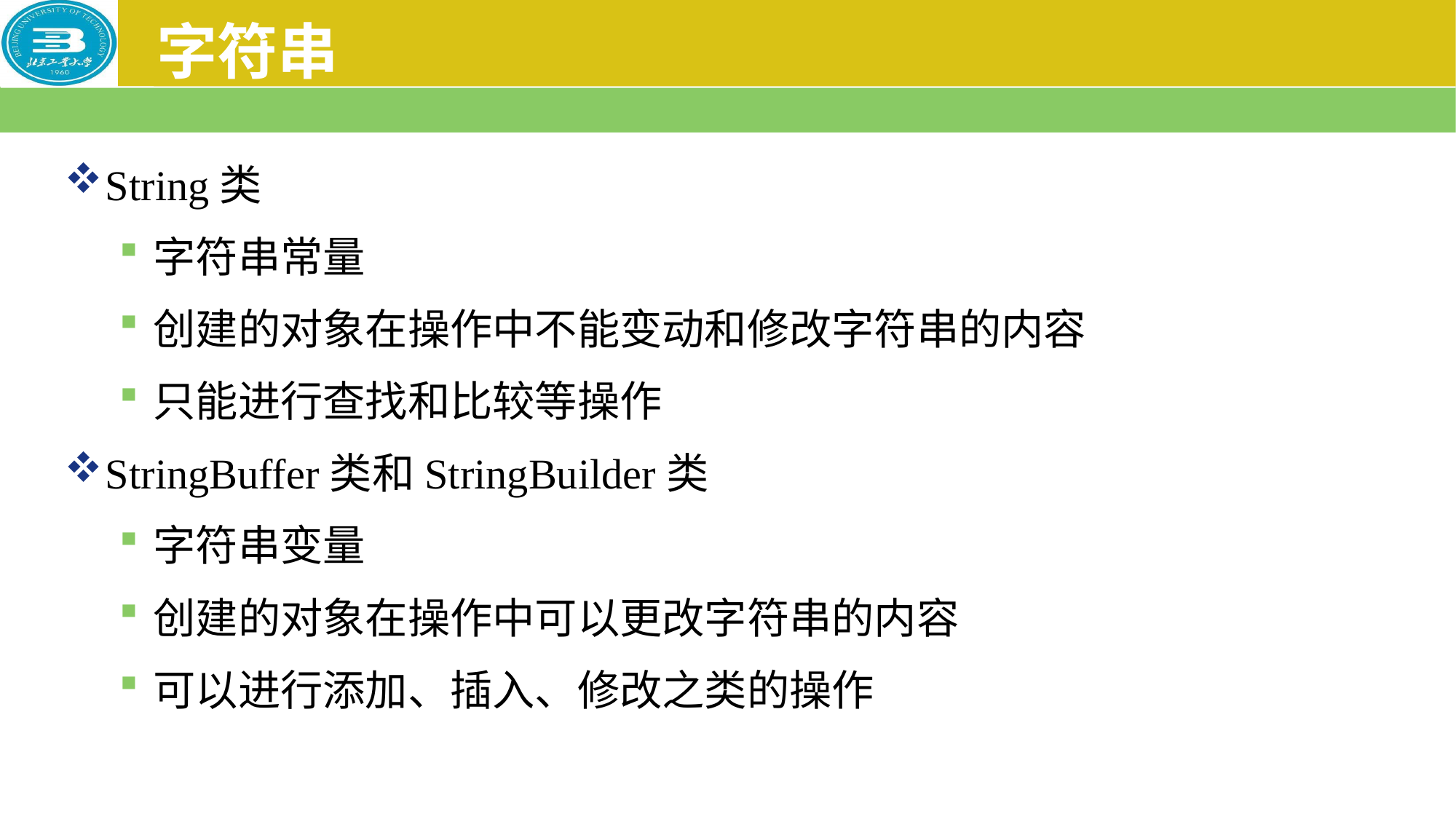

# 字符串
String类
字符串常量
创建的对象在操作中不能变动和修改字符串的内容
只能进行查找和比较等操作
StringBuffer类和StringBuilder类
字符串变量
创建的对象在操作中可以更改字符串的内容
可以进行添加、插入、修改之类的操作